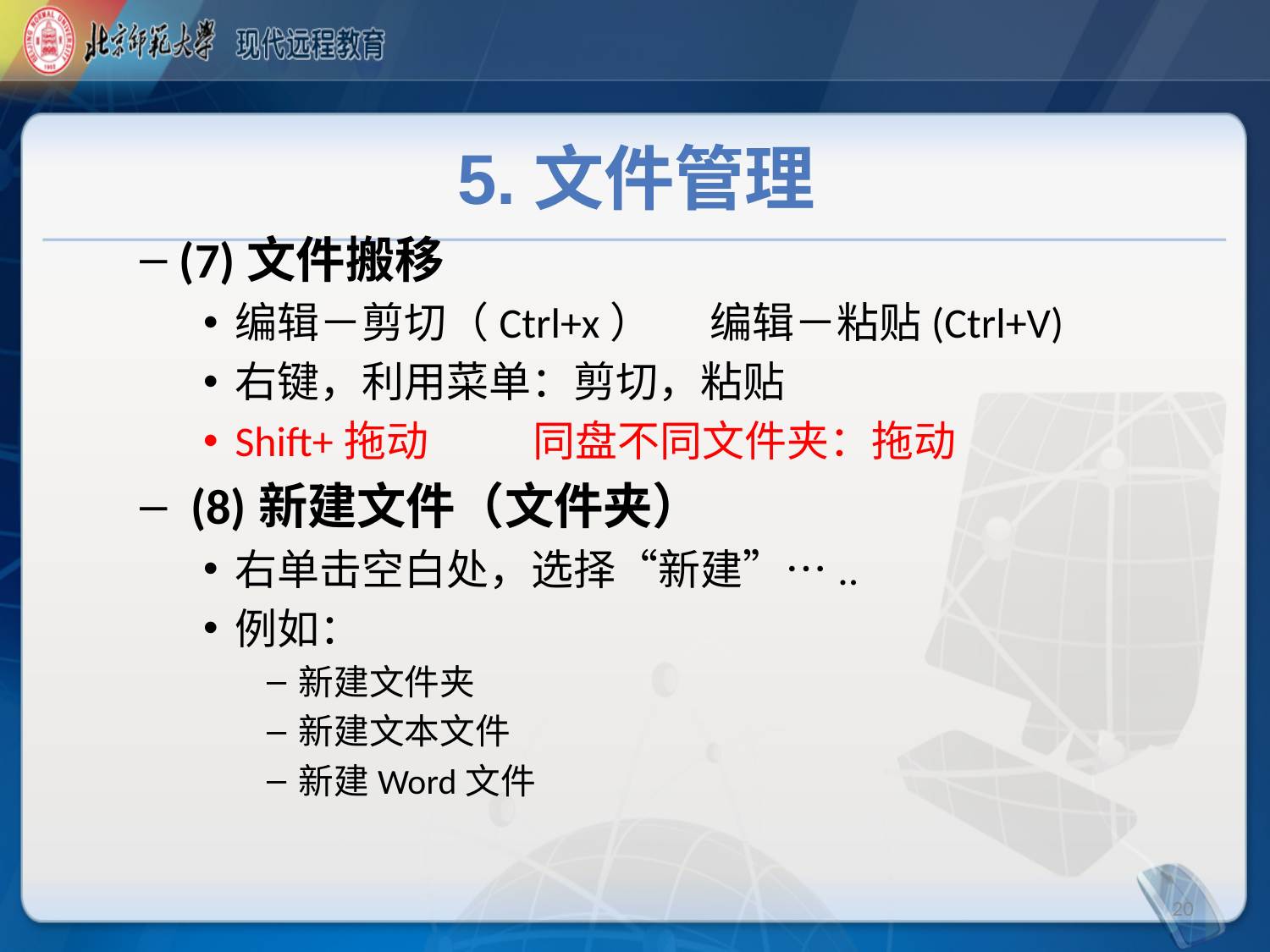

# 5.文件管理
(7)文件搬移
编辑－剪切（Ctrl+x）      编辑－粘贴(Ctrl+V)
右键，利用菜单：剪切，粘贴
Shift+拖动           同盘不同文件夹：拖动
 (8)新建文件（文件夹）
右单击空白处，选择“新建”…..
例如：
新建文件夹
新建文本文件
新建Word文件
20